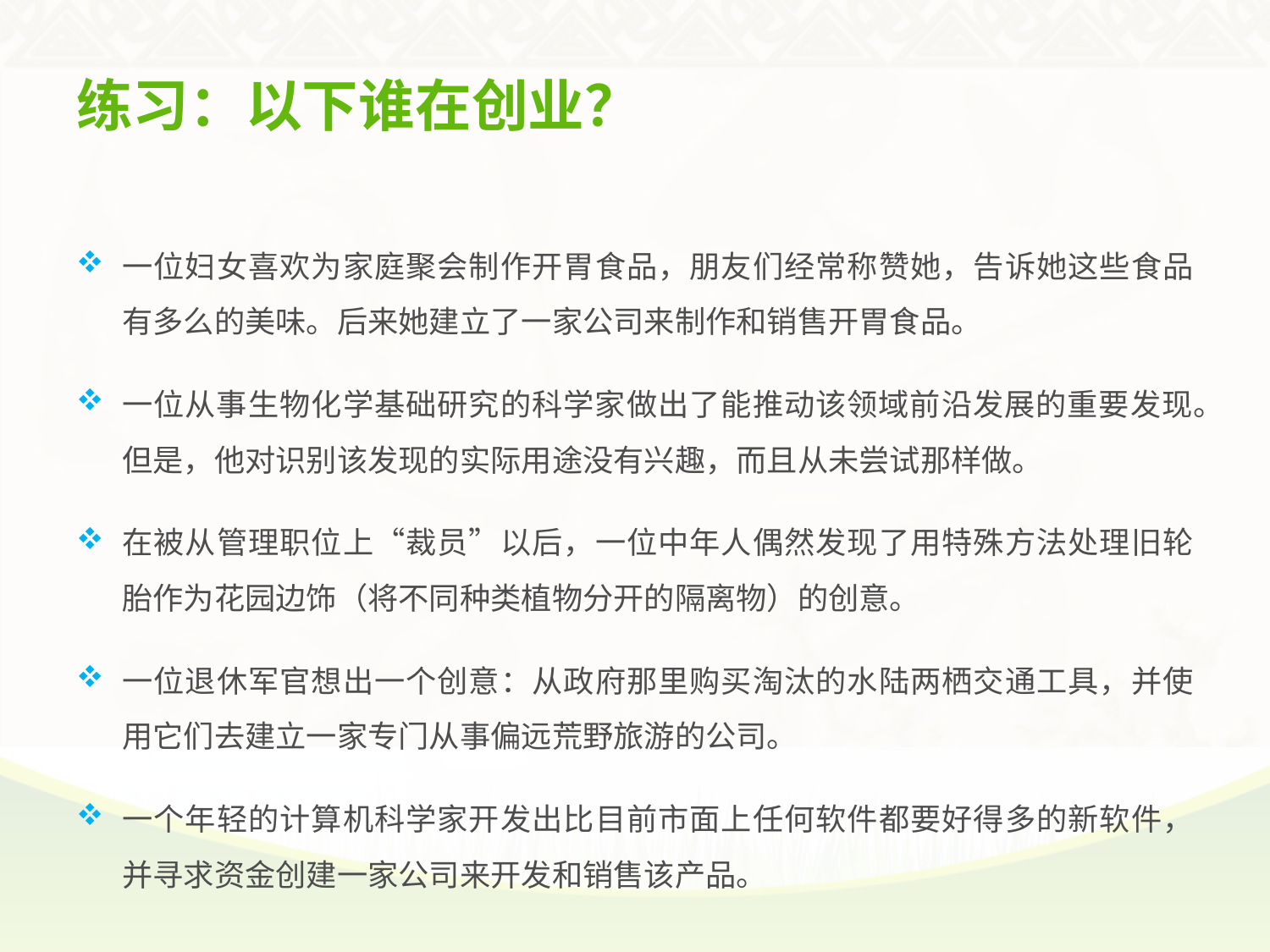

练习：以下谁在创业？
一位妇女喜欢为家庭聚会制作开胃食品，朋友们经常称赞她，告诉她这些食品有多么的美味。后来她建立了一家公司来制作和销售开胃食品。
一位从事生物化学基础研究的科学家做出了能推动该领域前沿发展的重要发现。但是，他对识别该发现的实际用途没有兴趣，而且从未尝试那样做。
在被从管理职位上“裁员”以后，一位中年人偶然发现了用特殊方法处理旧轮胎作为花园边饰（将不同种类植物分开的隔离物）的创意。
一位退休军官想出一个创意：从政府那里购买淘汰的水陆两栖交通工具，并使用它们去建立一家专门从事偏远荒野旅游的公司。
一个年轻的计算机科学家开发出比目前市面上任何软件都要好得多的新软件，并寻求资金创建一家公司来开发和销售该产品。
13